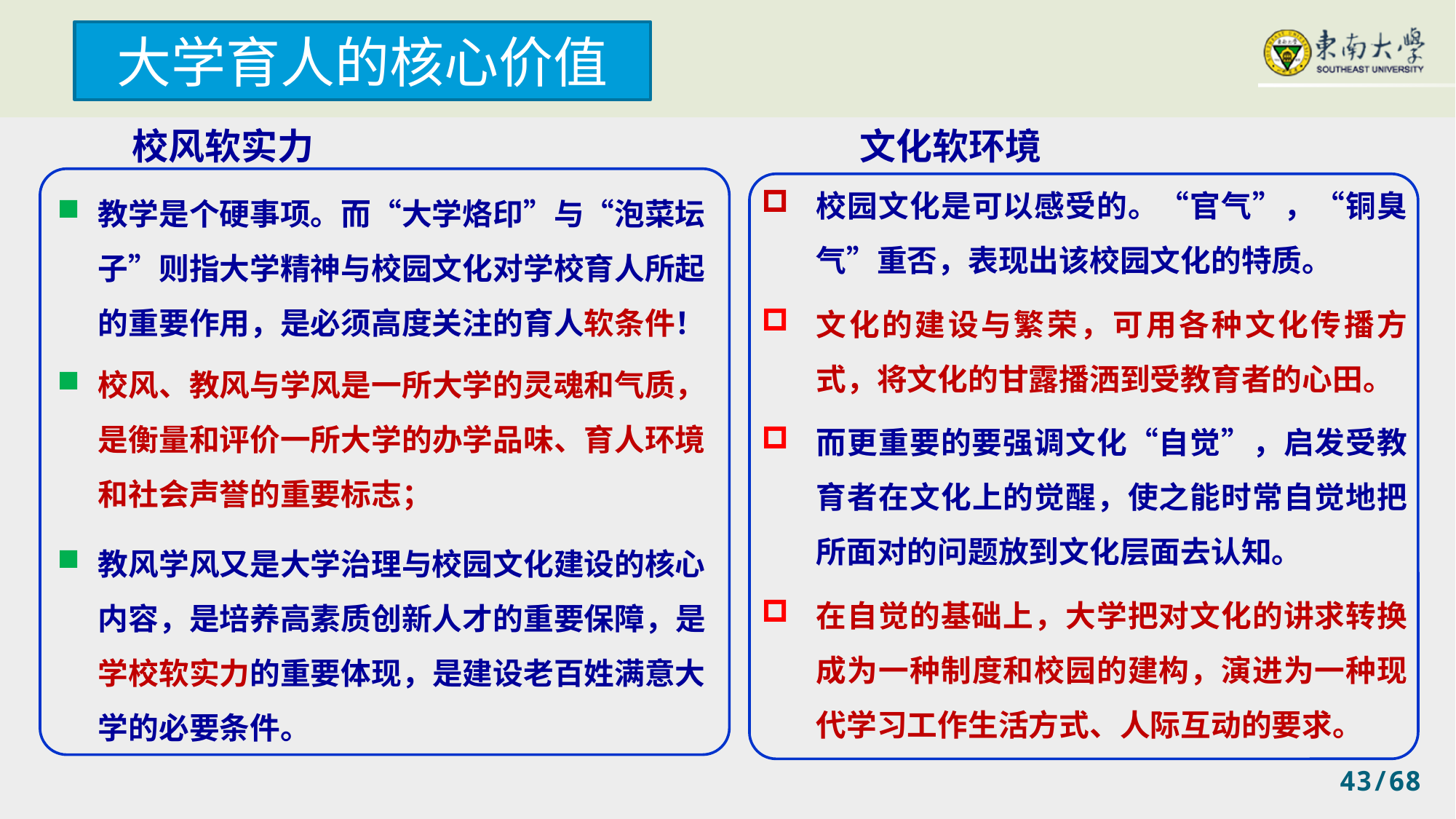

大学育人的核心价值
校风软实力
文化软环境
校园文化是可以感受的。“官气”，“铜臭气”重否，表现出该校园文化的特质。
文化的建设与繁荣，可用各种文化传播方式，将文化的甘露播洒到受教育者的心田。
而更重要的要强调文化“自觉”，启发受教育者在文化上的觉醒，使之能时常自觉地把所面对的问题放到文化层面去认知。
在自觉的基础上，大学把对文化的讲求转换成为一种制度和校园的建构，演进为一种现代学习工作生活方式、人际互动的要求。

教学是个硬事项。而“大学烙印”与“泡菜坛子”则指大学精神与校园文化对学校育人所起的重要作用，是必须高度关注的育人软条件！
校风、教风与学风是一所大学的灵魂和气质，是衡量和评价一所大学的办学品味、育人环境和社会声誉的重要标志；
教风学风又是大学治理与校园文化建设的核心内容，是培养高素质创新人才的重要保障，是学校软实力的重要体现，是建设老百姓满意大学的必要条件。